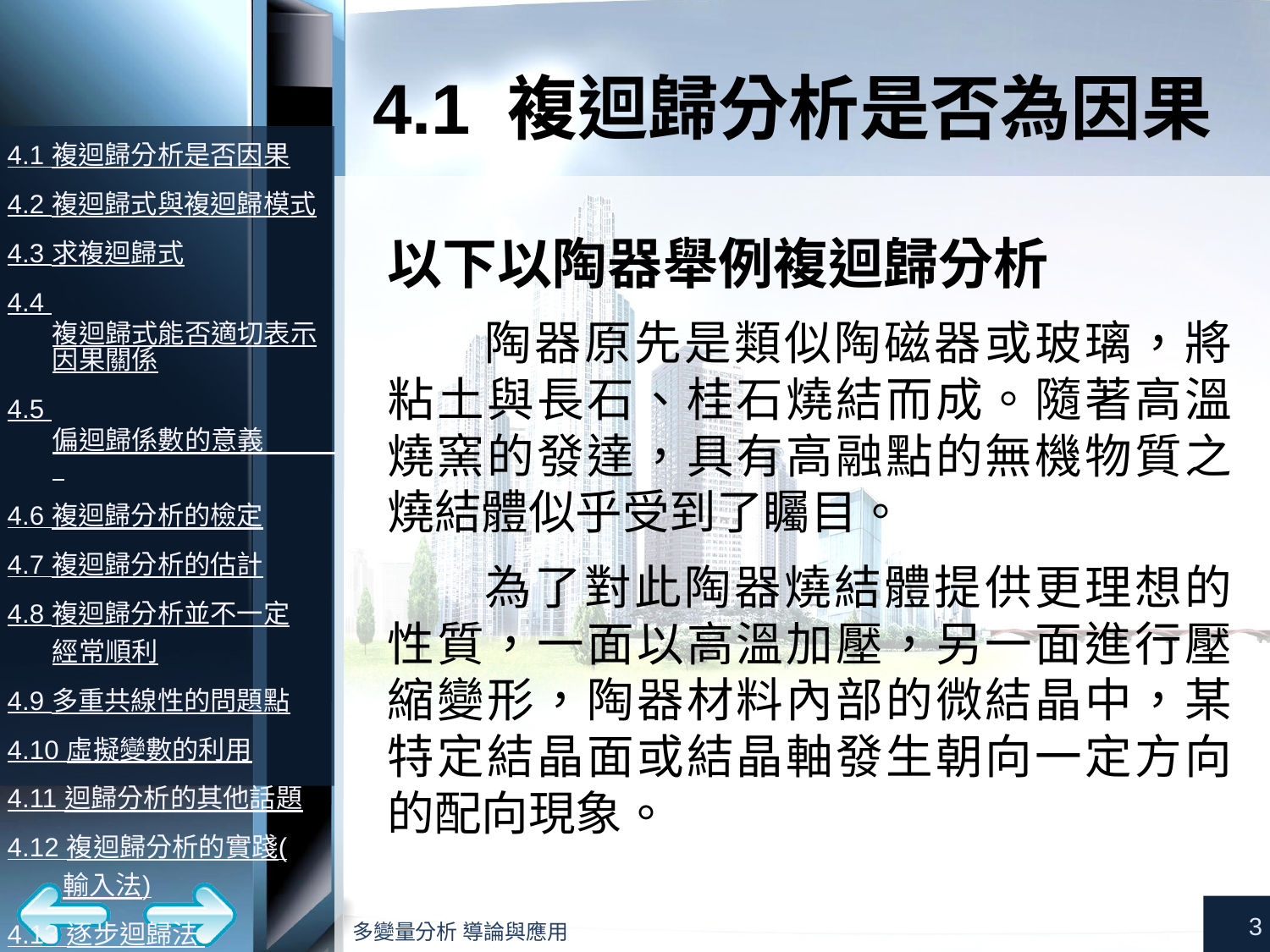

# 4.1 複迴歸分析是否為因果
以下以陶器舉例複迴歸分析
陶器原先是類似陶磁器或玻璃，將粘土與長石、桂石燒結而成。隨著高溫燒窯的發達，具有高融點的無機物質之燒結體似乎受到了矚目。
為了對此陶器燒結體提供更理想的性質，一面以高溫加壓，另一面進行壓縮變形，陶器材料內部的微結晶中，某特定結晶面或結晶軸發生朝向一定方向的配向現象。
3
多變量分析 導論與應用